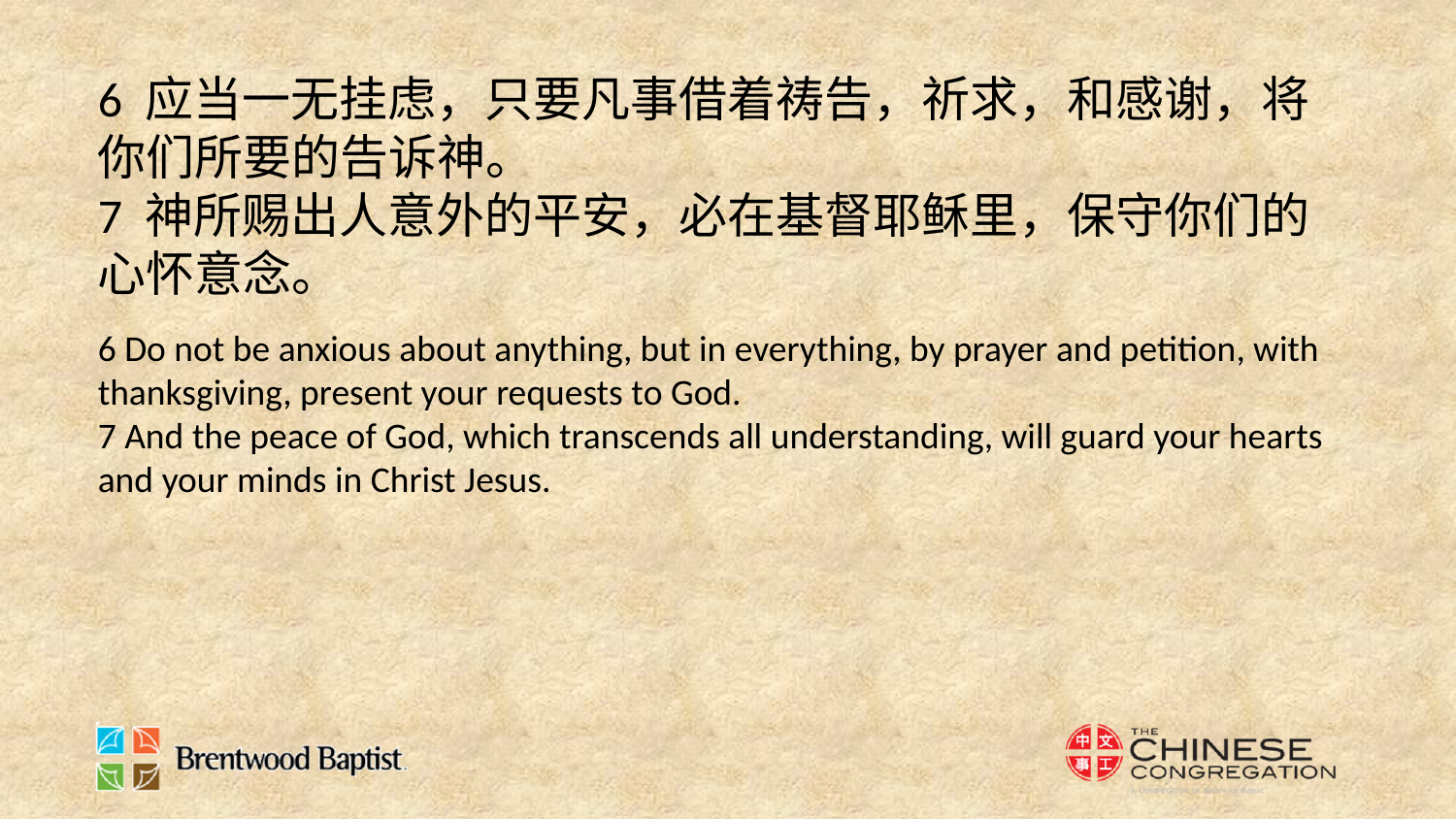

6 应当一无挂虑，只要凡事借着祷告，祈求，和感谢，将你们所要的告诉神。
7 神所赐出人意外的平安，必在基督耶稣里，保守你们的心怀意念。

6 Do not be anxious about anything, but in everything, by prayer and petition, with thanksgiving, present your requests to God.
7 And the peace of God, which transcends all understanding, will guard your hearts and your minds in Christ Jesus.